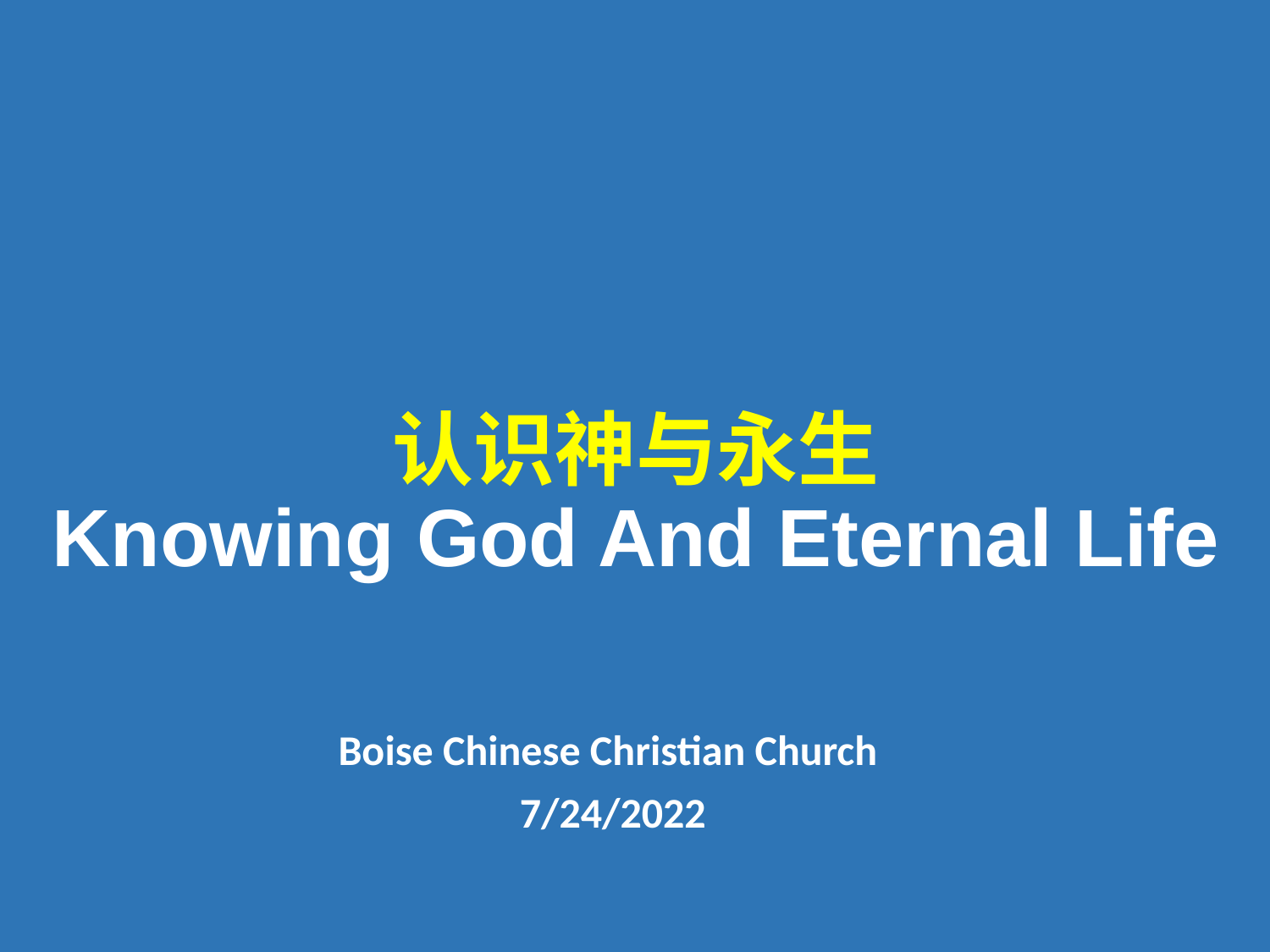

# 认识神与永生 Knowing God And Eternal Life
Boise Chinese Christian Church
7/24/2022